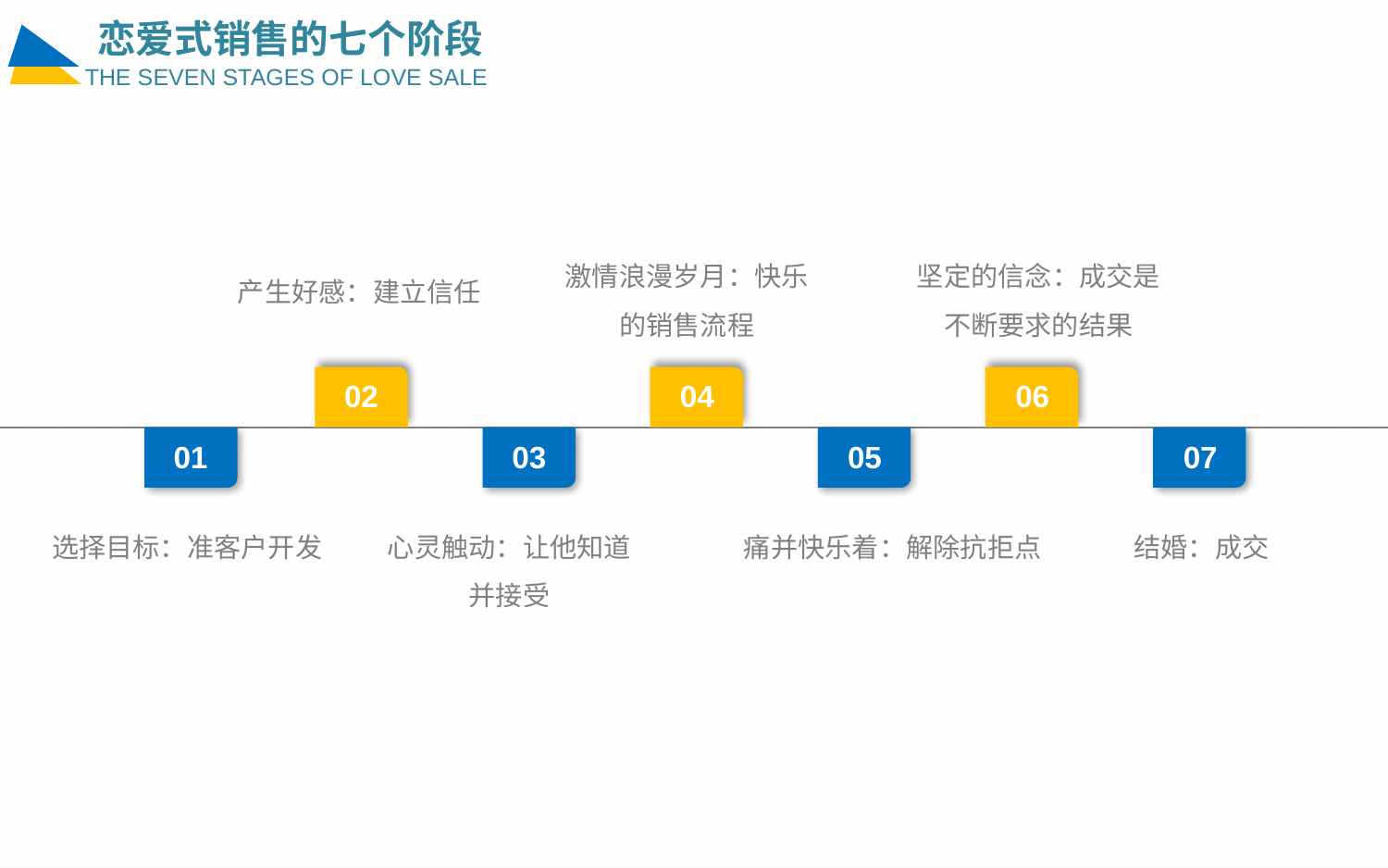

恋爱式销售的七个阶段

THE SEVEN STAGES OF LOVE SALE
激情浪漫岁月：快乐的销售流程
坚定的信念：成交是不断要求的结果
产生好感：建立信任

02

04

06

01

03

05

07
选择目标：准客户开发
心灵触动：让他知道并接受
痛并快乐着：解除抗拒点
结婚：成交